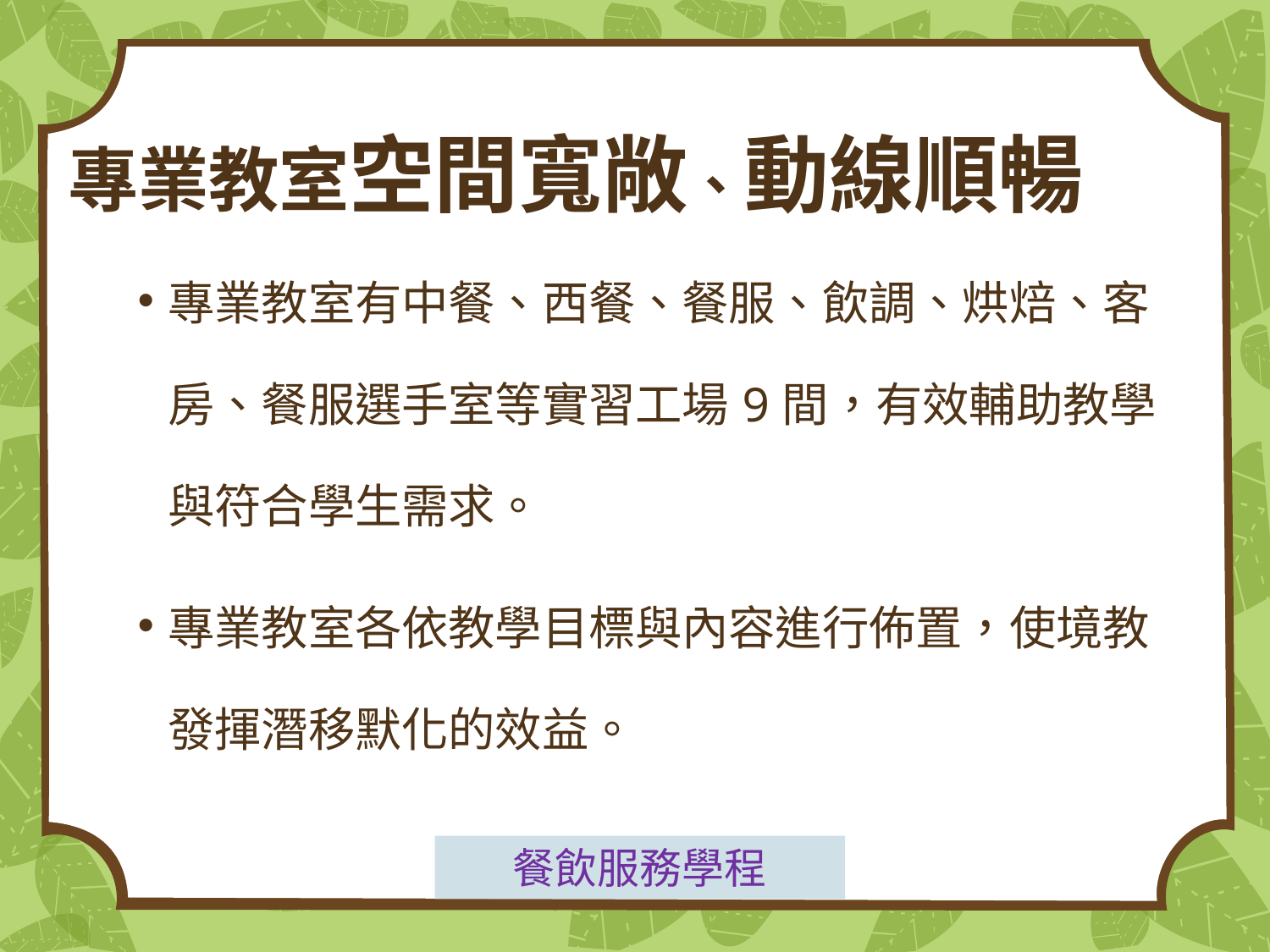

# 專業教室空間寬敞、動線順暢
專業教室有中餐、西餐、餐服、飲調、烘焙、客房、餐服選手室等實習工場9間，有效輔助教學與符合學生需求。
專業教室各依教學目標與內容進行佈置，使境教發揮潛移默化的效益。
餐飲服務學程